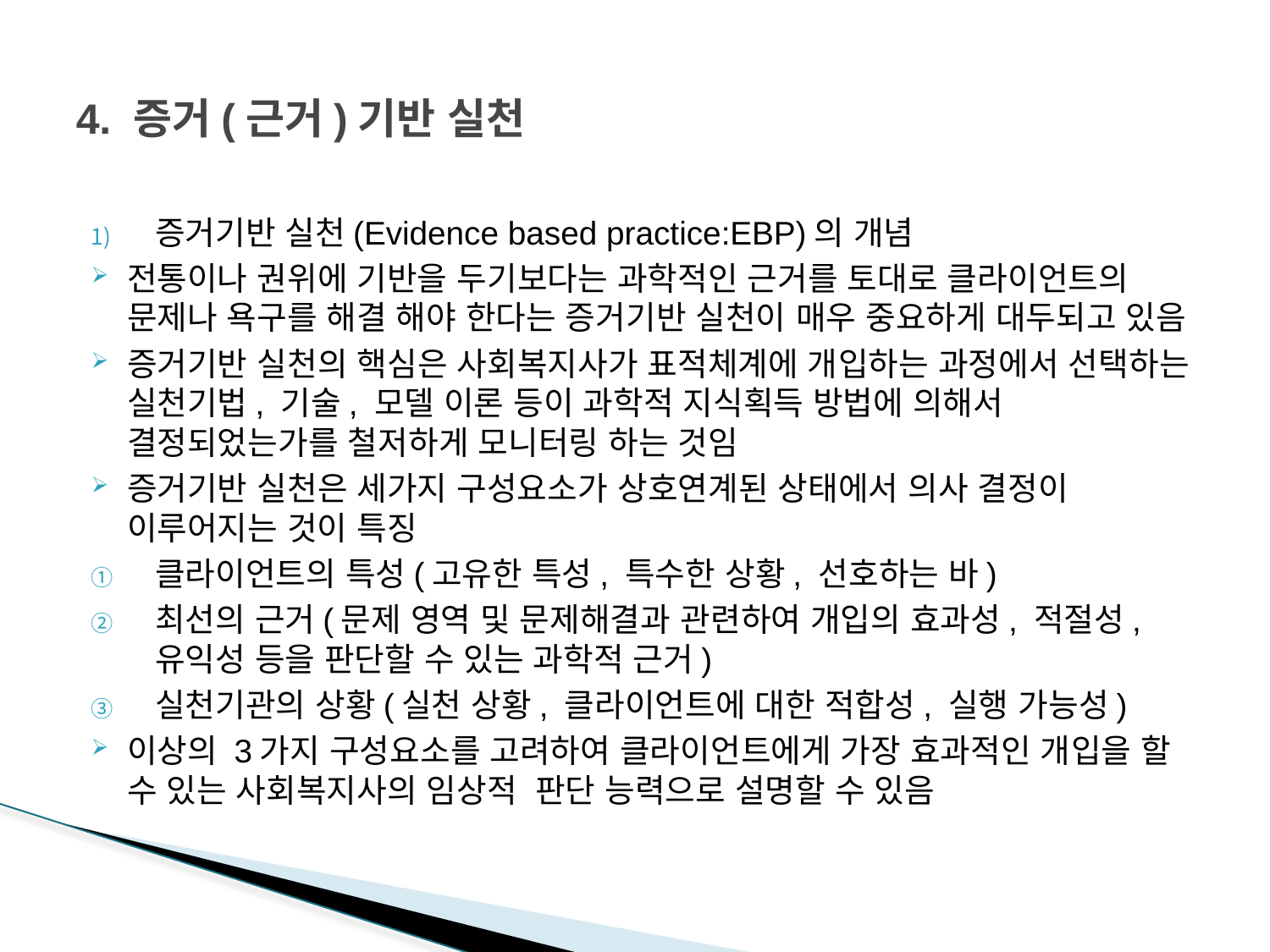

# 4. 증거(근거)기반 실천
증거기반 실천(Evidence based practice:EBP)의 개념
전통이나 권위에 기반을 두기보다는 과학적인 근거를 토대로 클라이언트의 문제나 욕구를 해결 해야 한다는 증거기반 실천이 매우 중요하게 대두되고 있음
증거기반 실천의 핵심은 사회복지사가 표적체계에 개입하는 과정에서 선택하는 실천기법, 기술, 모델 이론 등이 과학적 지식획득 방법에 의해서 결정되었는가를 철저하게 모니터링 하는 것임
증거기반 실천은 세가지 구성요소가 상호연계된 상태에서 의사 결정이 이루어지는 것이 특징
클라이언트의 특성(고유한 특성, 특수한 상황, 선호하는 바)
최선의 근거(문제 영역 및 문제해결과 관련하여 개입의 효과성, 적절성, 유익성 등을 판단할 수 있는 과학적 근거)
실천기관의 상황(실천 상황, 클라이언트에 대한 적합성, 실행 가능성)
이상의 3가지 구성요소를 고려하여 클라이언트에게 가장 효과적인 개입을 할 수 있는 사회복지사의 임상적  판단 능력으로 설명할 수 있음